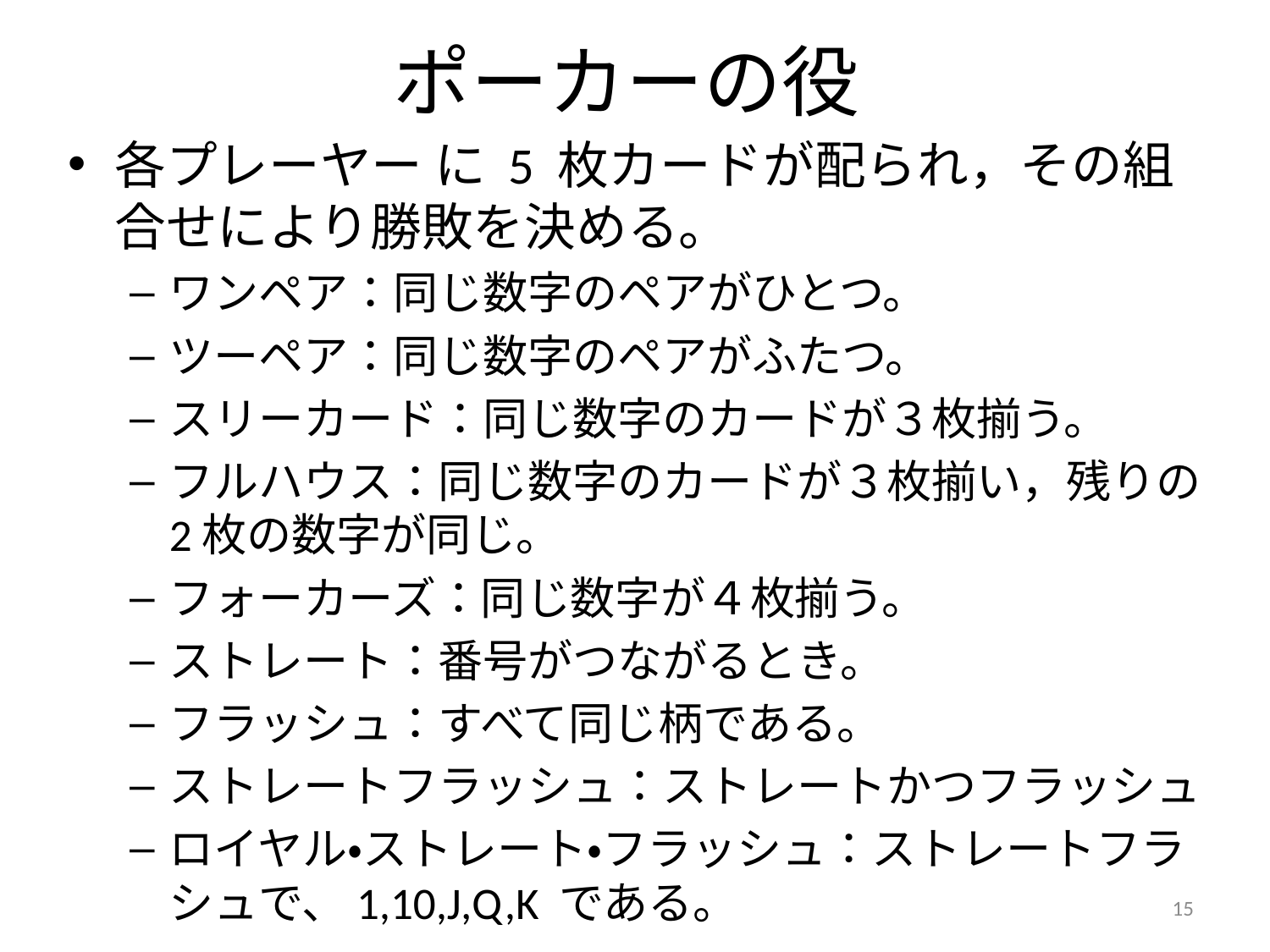

# ポーカーの役
各プレーヤー に 5 枚カードが配られ，その組合せにより勝敗を決める。
ワンペア：同じ数字のペアがひとつ。
ツーペア：同じ数字のペアがふたつ。
スリーカード：同じ数字のカードが３枚揃う。
フルハウス：同じ数字のカードが３枚揃い，残りの2枚の数字が同じ。
フォーカーズ：同じ数字が４枚揃う。
ストレート：番号がつながるとき。
フラッシュ：すべて同じ柄である。
ストレートフラッシュ：ストレートかつフラッシュ
ロイヤル・ストレート・フラッシュ：ストレートフラシュで、1,10,J,Q,K である。

15